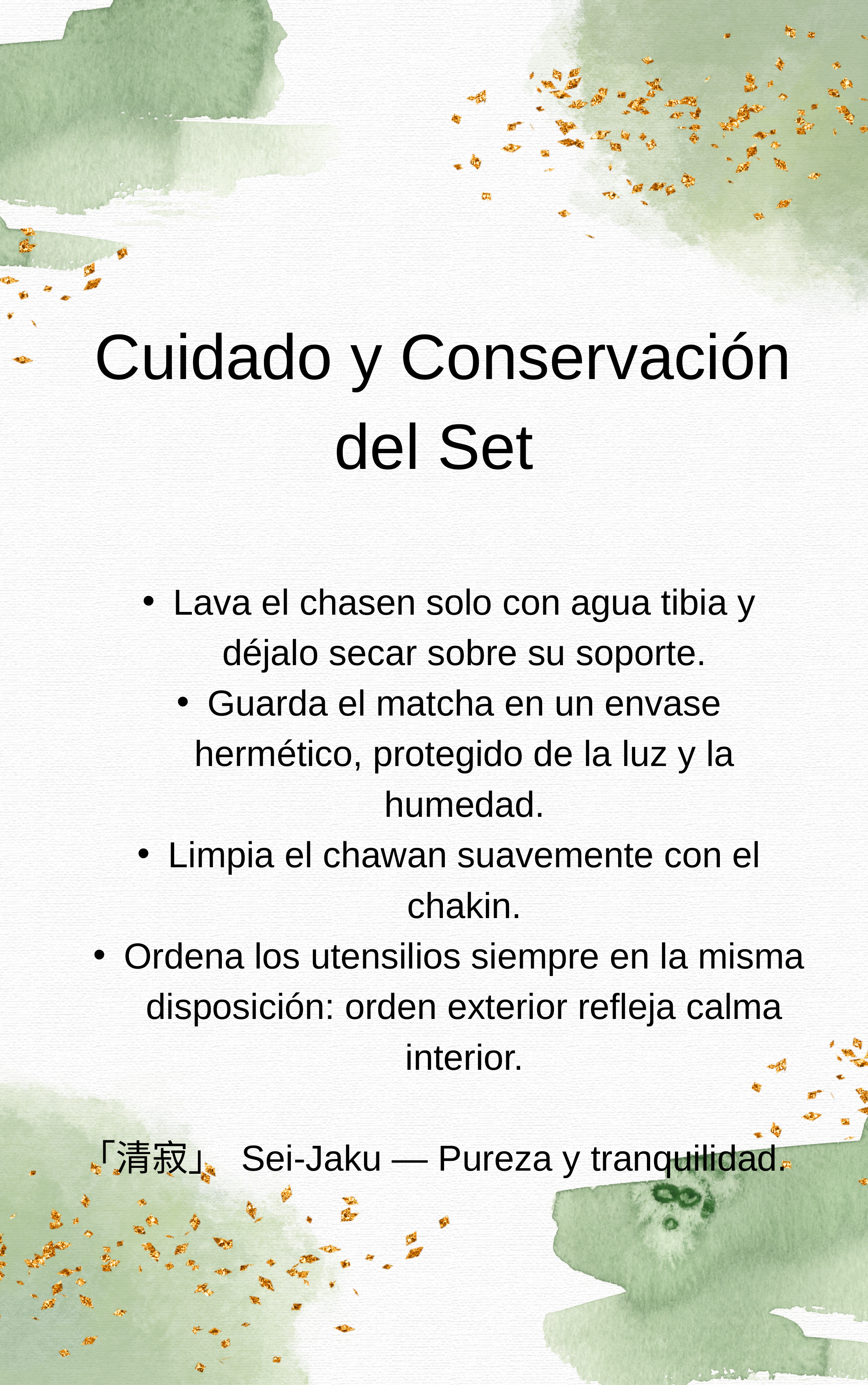

Cuidado y Conservación del Set

Lava el chasen solo con agua tibia y déjalo secar sobre su soporte.
Guarda el matcha en un envase hermético, protegido de la luz y la humedad.
Limpia el chawan suavemente con el chakin.
Ordena los utensilios siempre en la misma disposición: orden exterior refleja calma interior.

「清寂」 Sei-Jaku — Pureza y tranquilidad.